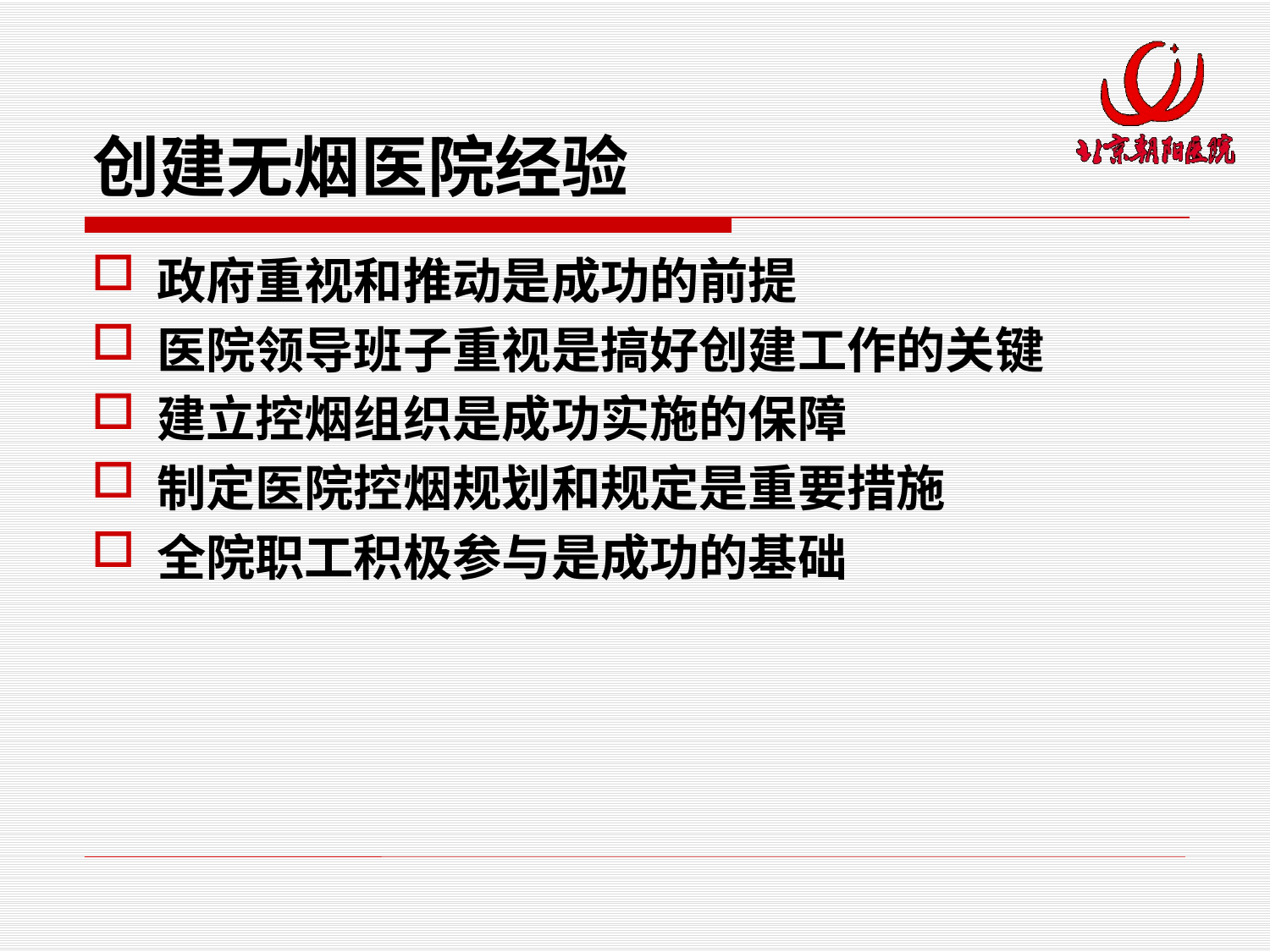

# 创建无烟医院经验
政府重视和推动是成功的前提
医院领导班子重视是搞好创建工作的关键
建立控烟组织是成功实施的保障
制定医院控烟规划和规定是重要措施
全院职工积极参与是成功的基础